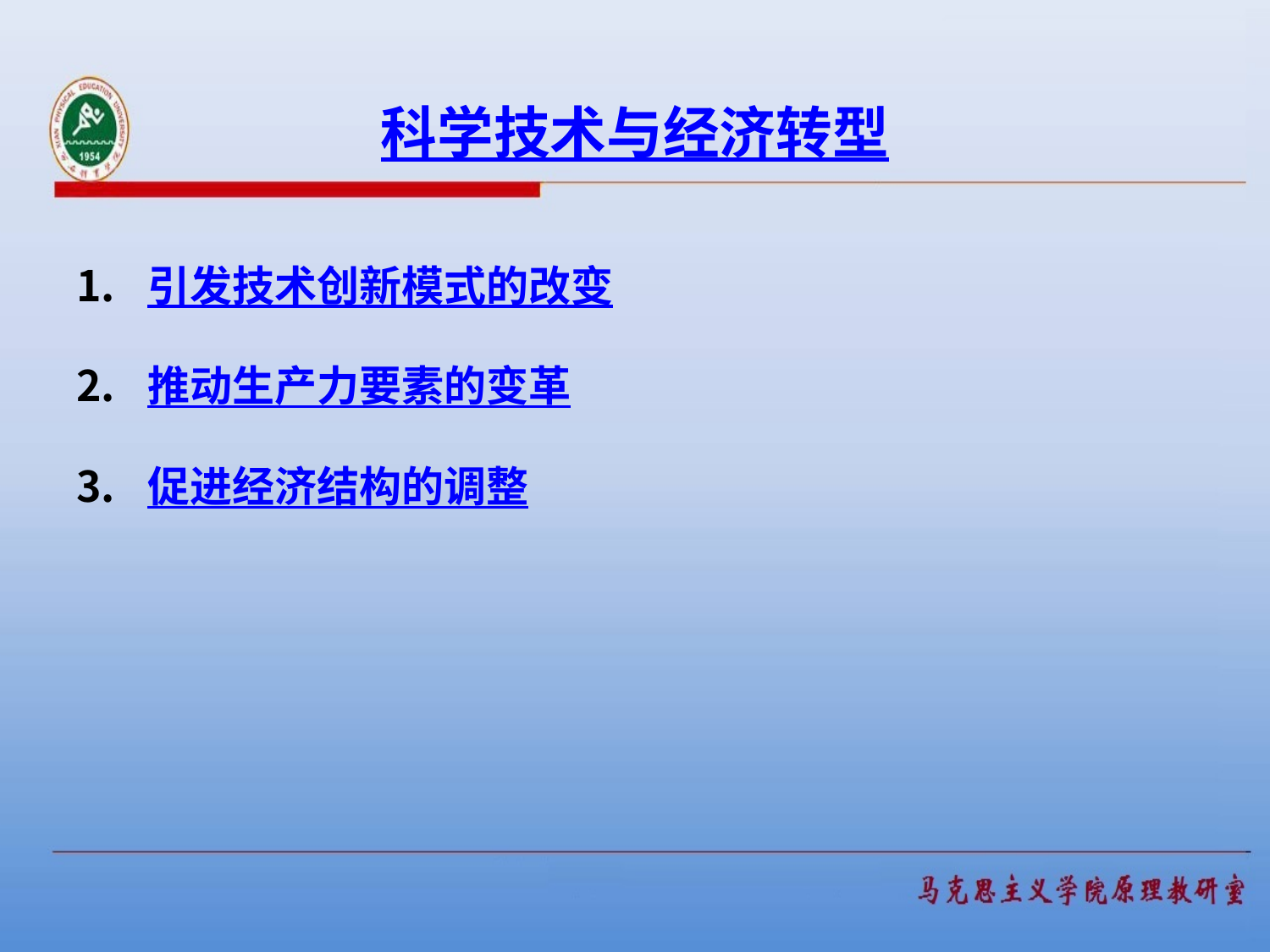

# 科学技术与经济转型
引发技术创新模式的改变
推动生产力要素的变革
促进经济结构的调整